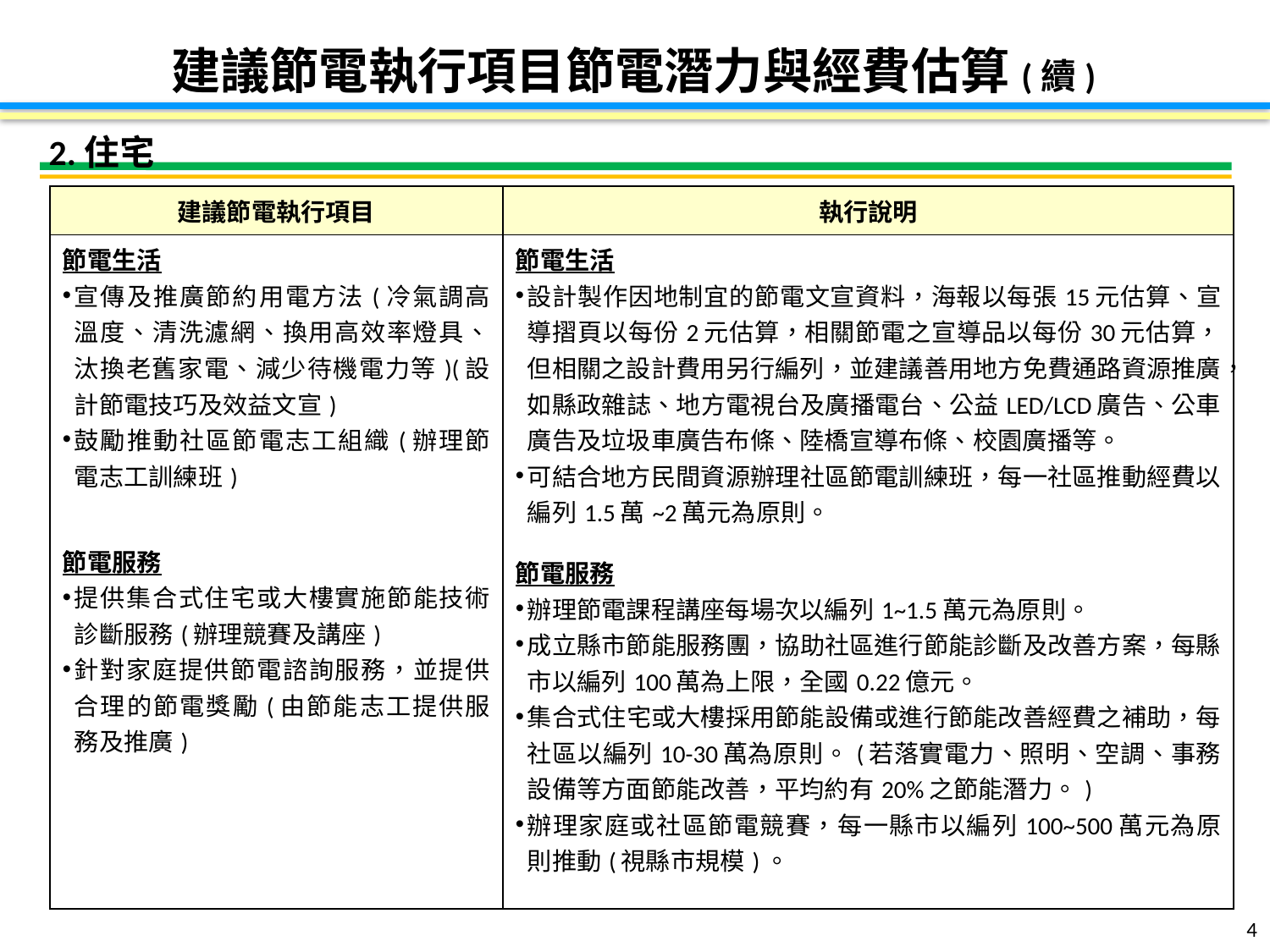

建議節電執行項目節電潛力與經費估算(續)
2.住宅
| 建議節電執行項目 | 執行說明 |
| --- | --- |
| 節電生活 宣傳及推廣節約用電方法(冷氣調高溫度、清洗濾網、換用高效率燈具、汰換老舊家電、減少待機電力等)(設計節電技巧及效益文宣) 鼓勵推動社區節電志工組織(辦理節電志工訓練班) 節電服務 提供集合式住宅或大樓實施節能技術診斷服務(辦理競賽及講座) 針對家庭提供節電諮詢服務，並提供合理的節電獎勵(由節能志工提供服務及推廣) | 節電生活 設計製作因地制宜的節電文宣資料，海報以每張15元估算、宣導摺頁以每份2元估算，相關節電之宣導品以每份30元估算，但相關之設計費用另行編列，並建議善用地方免費通路資源推廣，如縣政雜誌、地方電視台及廣播電台、公益LED/LCD廣告、公車廣告及垃圾車廣告布條、陸橋宣導布條、校園廣播等。 可結合地方民間資源辦理社區節電訓練班，每一社區推動經費以編列1.5萬~2萬元為原則。 節電服務 辦理節電課程講座每場次以編列1~1.5萬元為原則。 成立縣市節能服務團，協助社區進行節能診斷及改善方案，每縣市以編列100萬為上限，全國0.22億元。 集合式住宅或大樓採用節能設備或進行節能改善經費之補助，每社區以編列10-30萬為原則。(若落實電力、照明、空調、事務設備等方面節能改善，平均約有20%之節能潛力。) 辦理家庭或社區節電競賽，每一縣市以編列100~500萬元為原則推動(視縣市規模)。 |
4